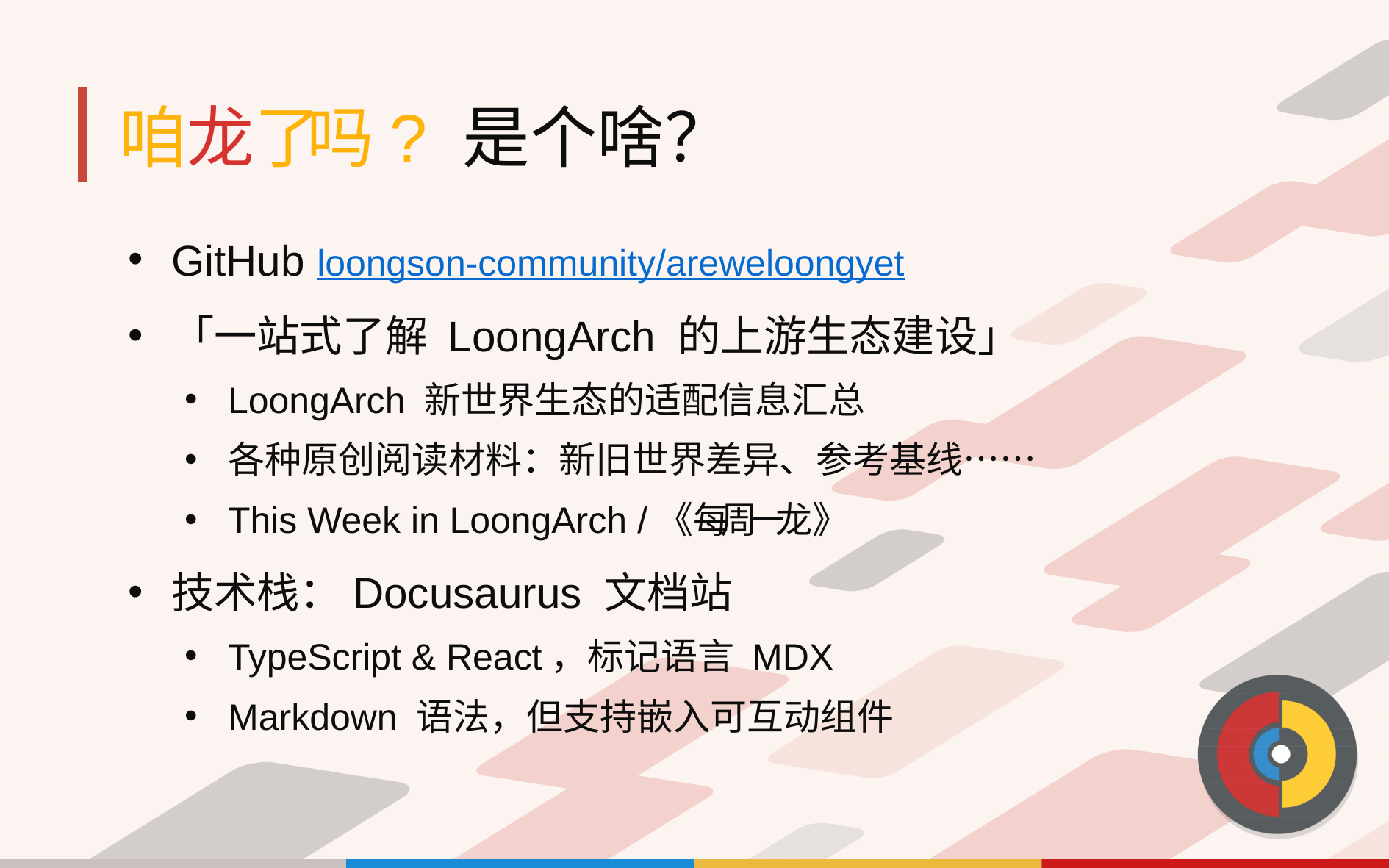

# 咱龙了吗? 是个啥？
GitHub loongson-community/areweloongyet
「一站式了解 LoongArch 的上游生态建设」
LoongArch 新世界生态的适配信息汇总
各种原创阅读材料：新旧世界差异、参考基线……
This Week in LoongArch /《每周一龙》
技术栈：Docusaurus 文档站
TypeScript & React，标记语言 MDX
Markdown 语法，但支持嵌入可互动组件